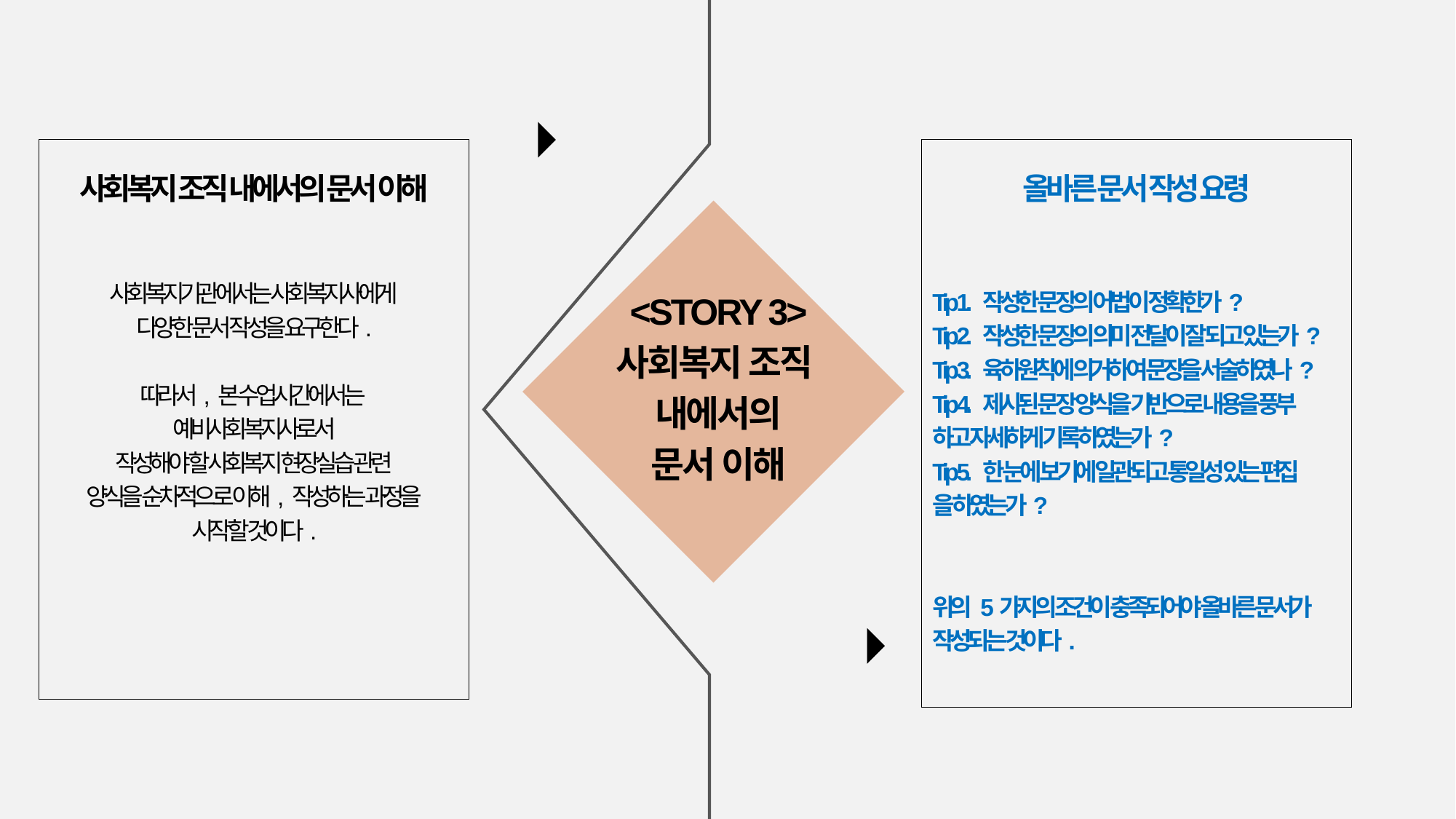

사회복지 조직 내에서의 문서 이해

사회복지기관에서는 사회복지사에게
다양한 문서 작성을 요구한다.

따라서, 본 수업시간에서는
예비사회복지사로서
작성해야 할 사회복지 현장실습 관련
양식을 순차적으로 이해, 작성하는 과정을
시작할 것이다.

올바른 문서 작성 요령

Tip 1.  작성한 문장의 어법이 정확한가?
Tip 2.  작성한 문장의 의미 전달이 잘 되고 있는가?
Tip 3.  육하원칙에 의거하여 문장을 서술하였나?
Tip 4.  제시된 문장 양식을 기반으로 내용을 풍부
하고 자세하게 기록하였는가?
Tip 5.  한 눈에 보기에 일관되고 통일성 있는 편집
을 하였는가?

위의 5가지의 조건이 충족되어야 올바른 문서가
작성되는 것이다.

<STORY 3>
사회복지 조직
내에서의
문서 이해
START